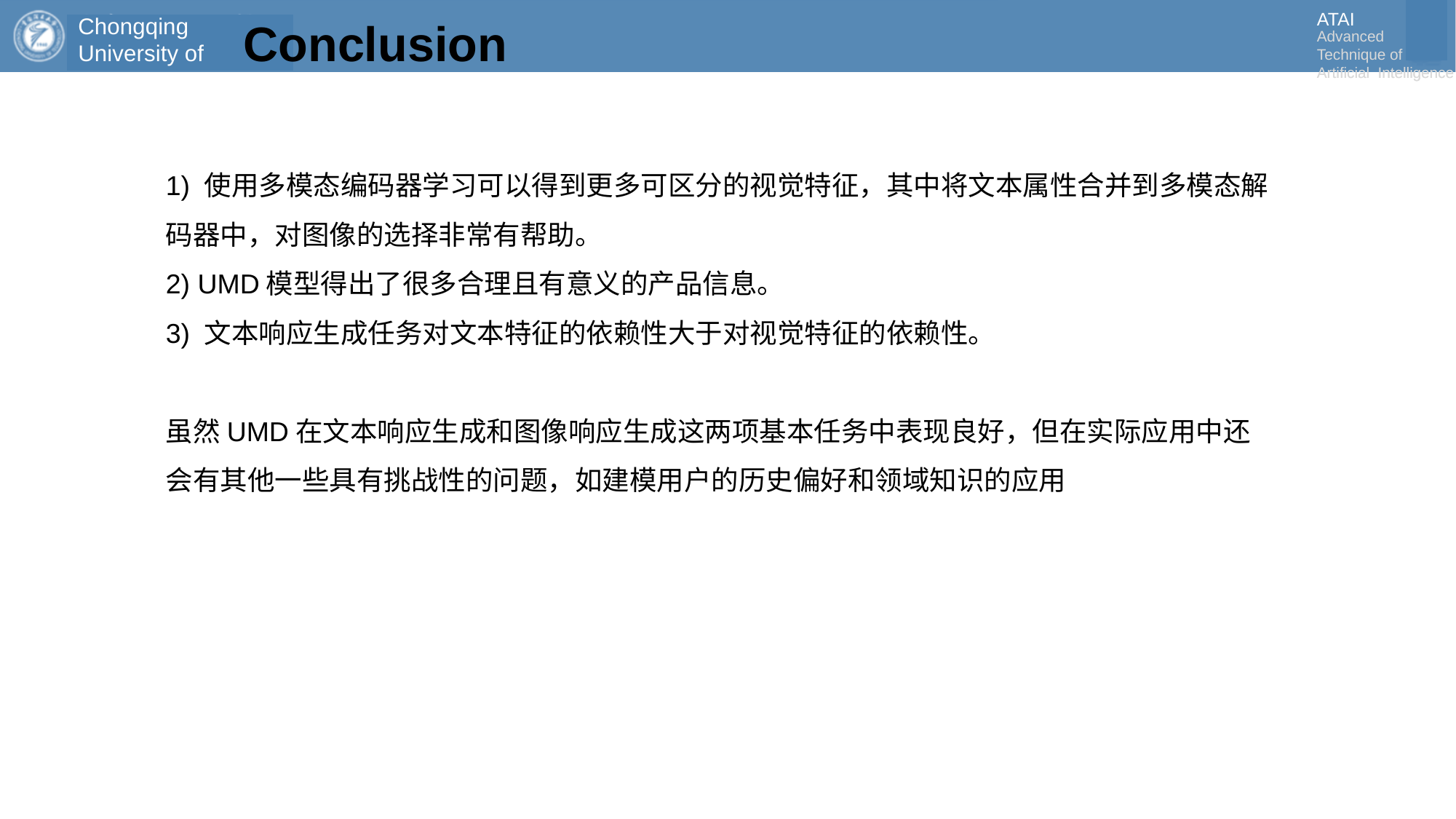

Conclusion
1) 使用多模态编码器学习可以得到更多可区分的视觉特征，其中将文本属性合并到多模态解码器中，对图像的选择非常有帮助。
2) UMD模型得出了很多合理且有意义的产品信息。
3) 文本响应生成任务对文本特征的依赖性大于对视觉特征的依赖性。

虽然UMD在文本响应生成和图像响应生成这两项基本任务中表现良好，但在实际应用中还会有其他一些具有挑战性的问题，如建模用户的历史偏好和领域知识的应用